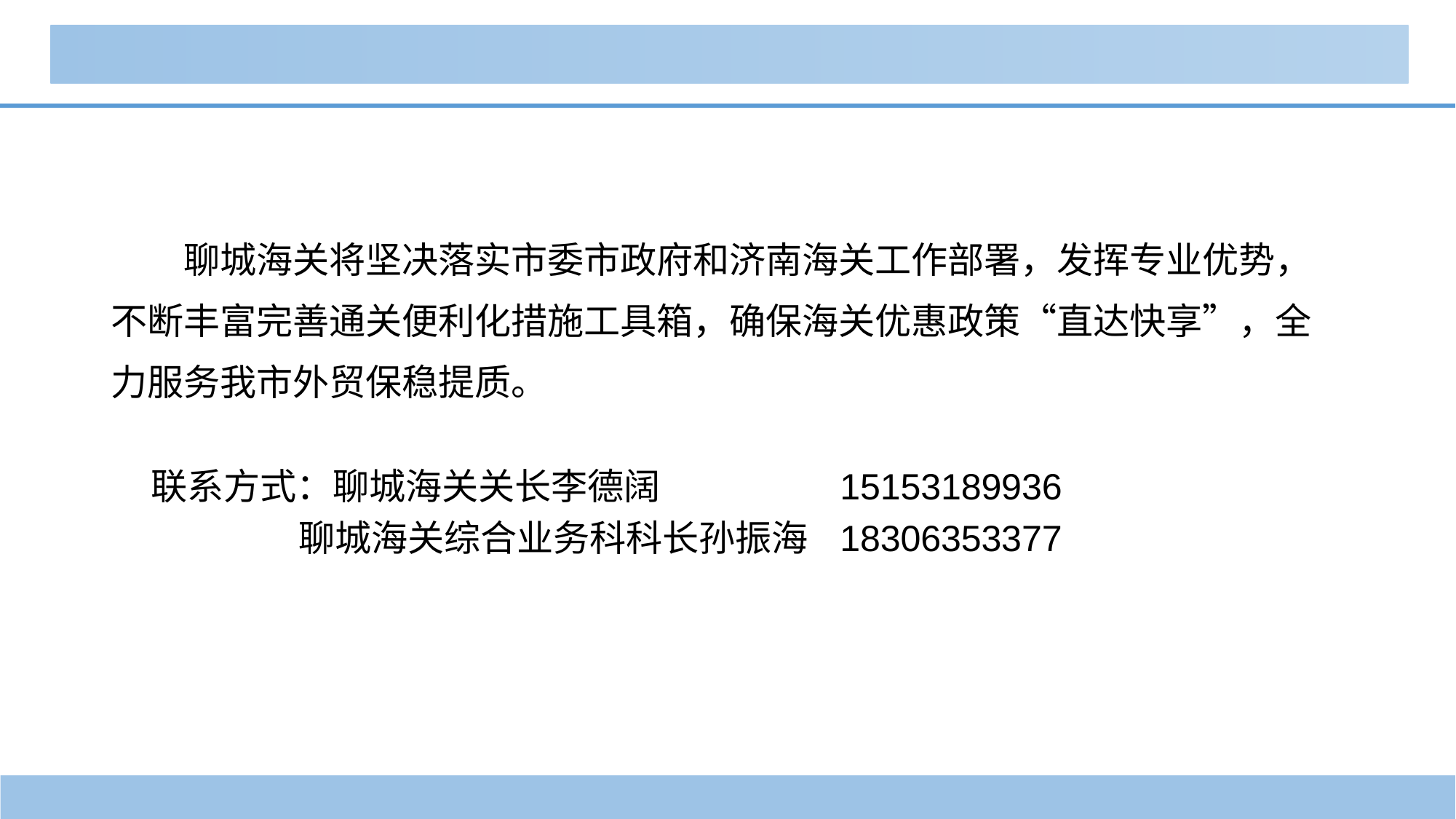

聊城海关将坚决落实市委市政府和济南海关工作部署，发挥专业优势，不断丰富完善通关便利化措施工具箱，确保海关优惠政策“直达快享”，全力服务我市外贸保稳提质。

    联系方式：聊城海关关长李德阔                     15153189936
                      聊城海关综合业务科科长孙振海   18306353377